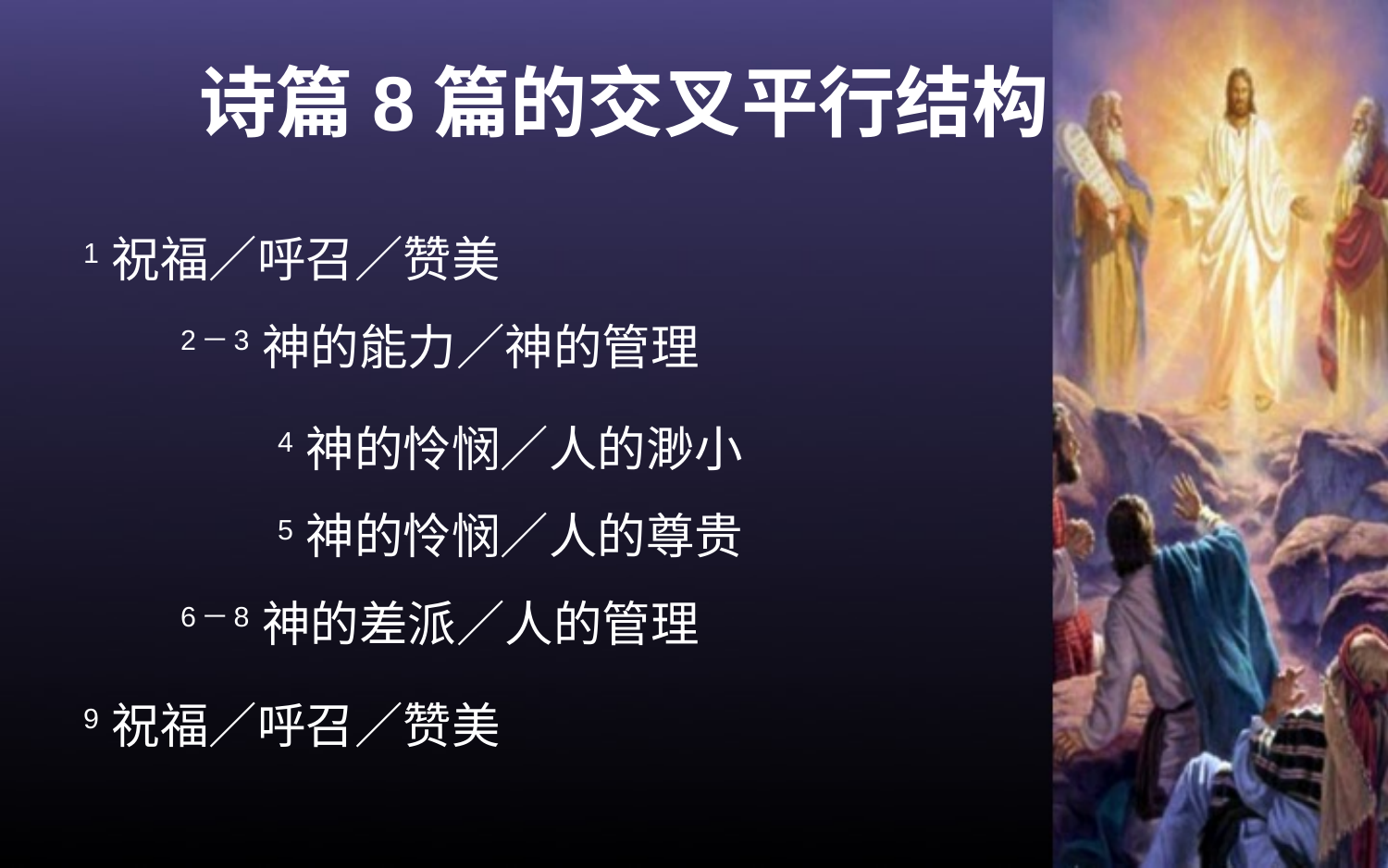

# 诗篇8篇的交叉平行结构
1 祝福／呼召／赞美
	2－3 神的能力／神的管理
		4 神的怜悯／人的渺小
		5 神的怜悯／人的尊贵
	6－8 神的差派／人的管理
9 祝福／呼召／赞美